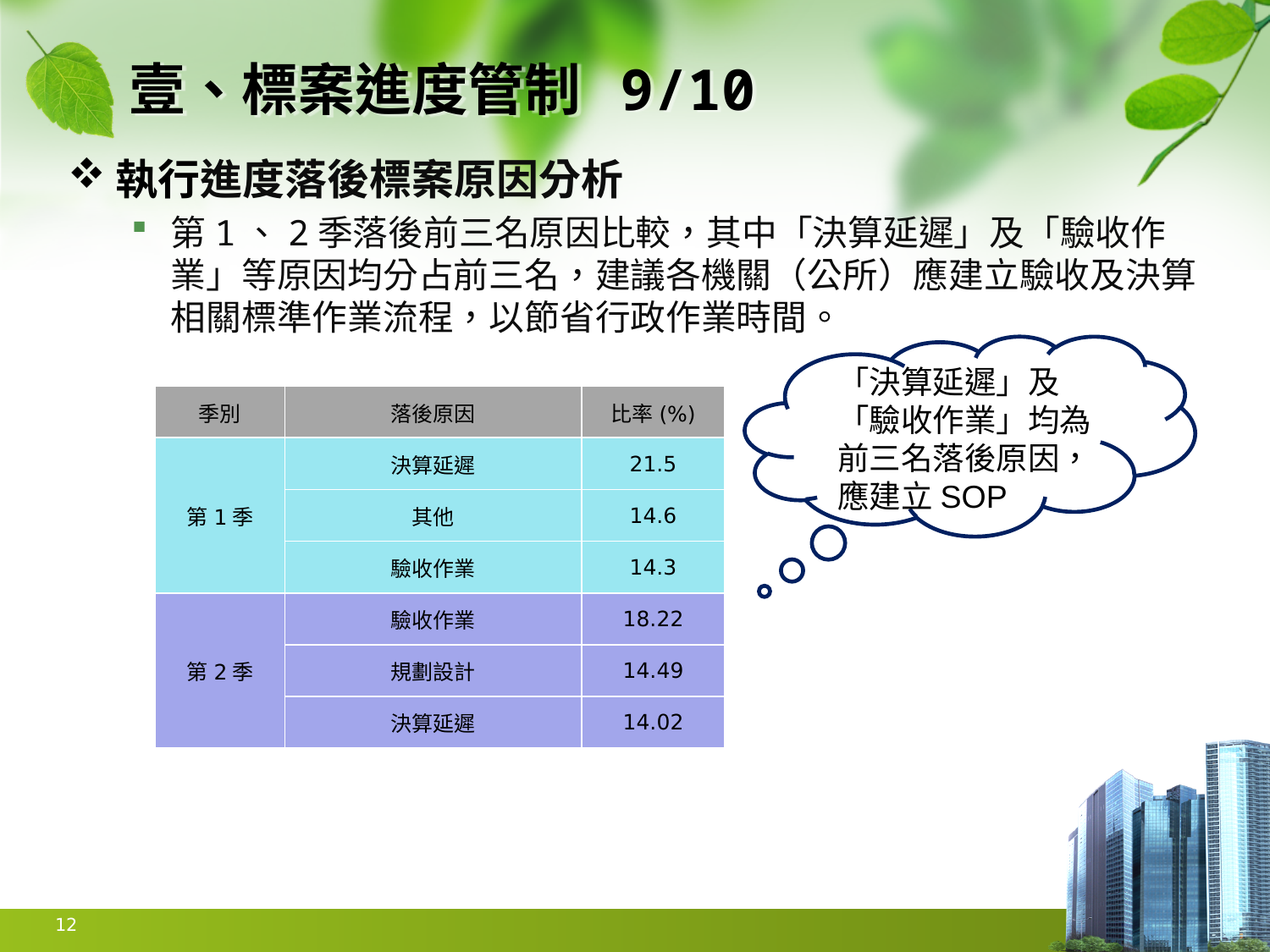

# 壹、標案進度管制  9/10
執行進度落後標案原因分析
第1、2季落後前三名原因比較，其中「決算延遲」及「驗收作業」等原因均分占前三名，建議各機關（公所）應建立驗收及決算相關標準作業流程，以節省行政作業時間。

「決算延遲」及「驗收作業」均為前三名落後原因，應建立SOP
| 季別 | 落後原因 | 比率(%) |
| --- | --- | --- |
| 第1季 | 決算延遲 | 21.5 |
|  | 其他 | 14.6 |
|  | 驗收作業 | 14.3 |
| 第2季 | 驗收作業 | 18.22 |
|  | 規劃設計 | 14.49 |
|  | 決算延遲 | 14.02 |
12